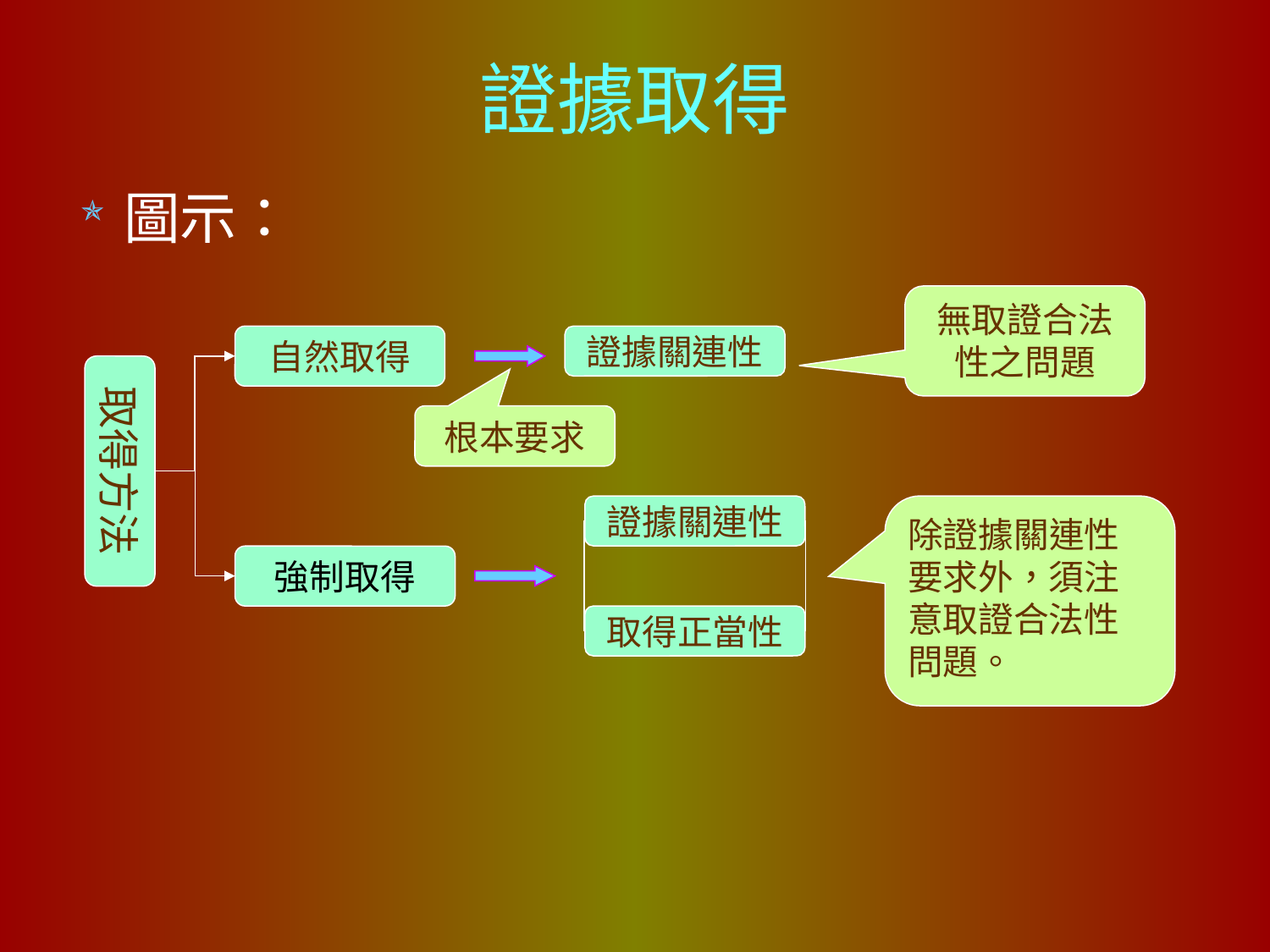

# 證據取得
圖示：
無取證合法性之問題
自然取得
證據關連性

取得方法
根本要求
證據關連性
除證據關連性要求外，須注意取證合法性問題。
強制取得

取得正當性